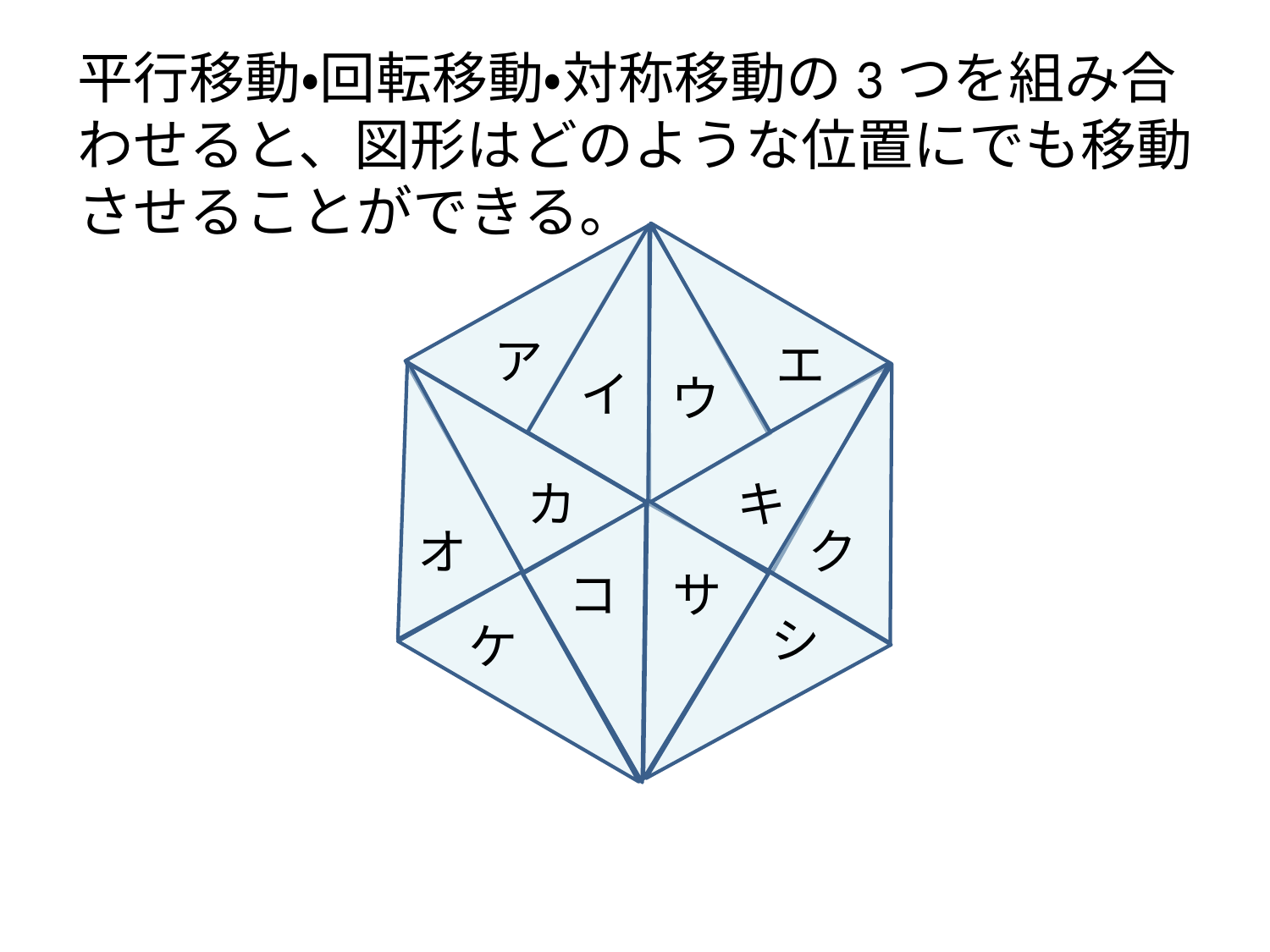

平行移動・回転移動・対称移動の3つを組み合わせると、図形はどのような位置にでも移動させることができる。

ア

エ
イ
ウ

キ
カ
オ
ク

コ
サ

シ
ケ